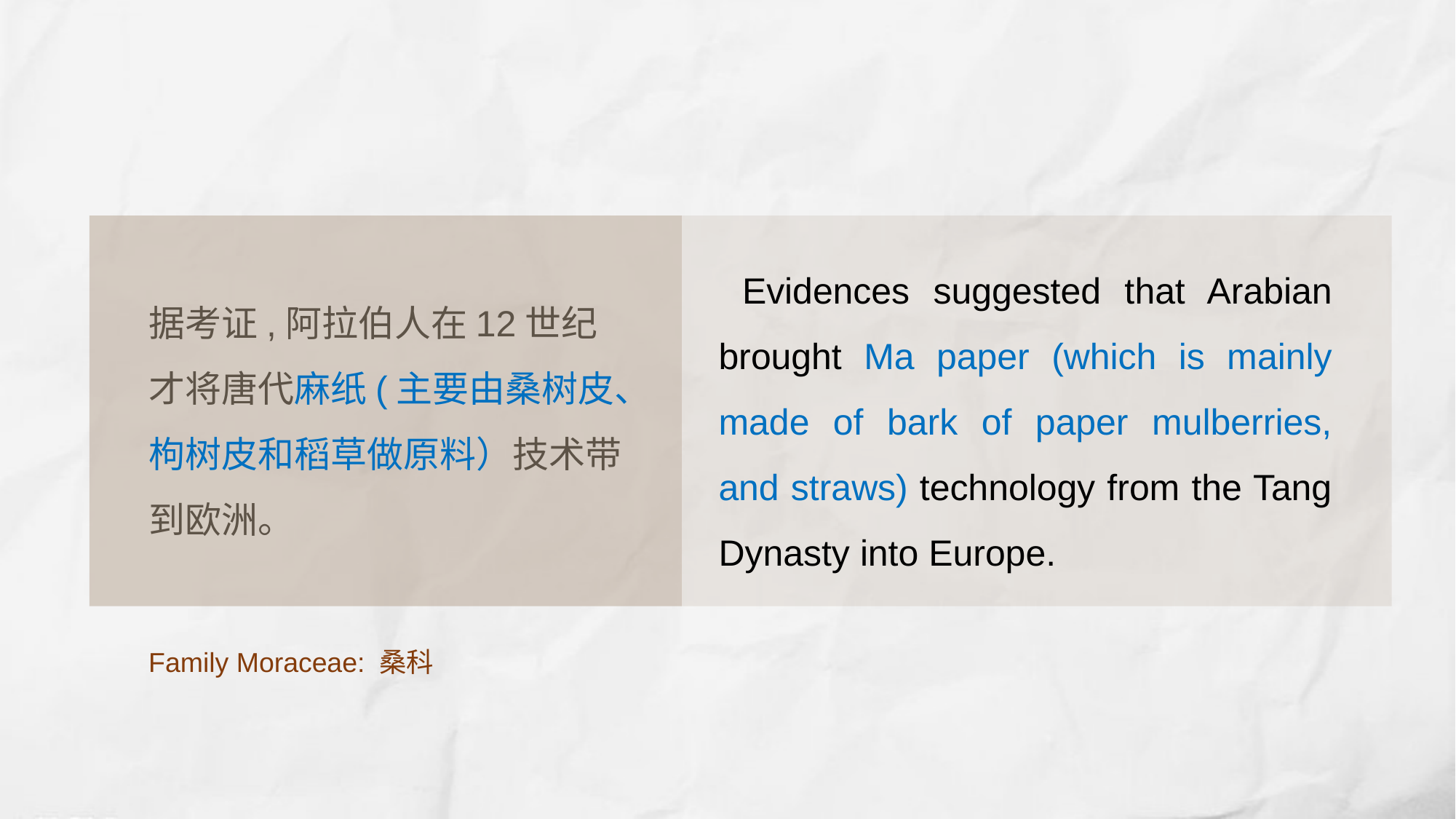

Evidences suggested that Arabian brought Ma paper (which is mainly made of bark of paper mulberries, and straws) technology from the Tang Dynasty into Europe.
据考证,阿拉伯人在12世纪才将唐代麻纸(主要由桑树皮、枸树皮和稻草做原料）技术带到欧洲。
Family Moraceae: 桑科